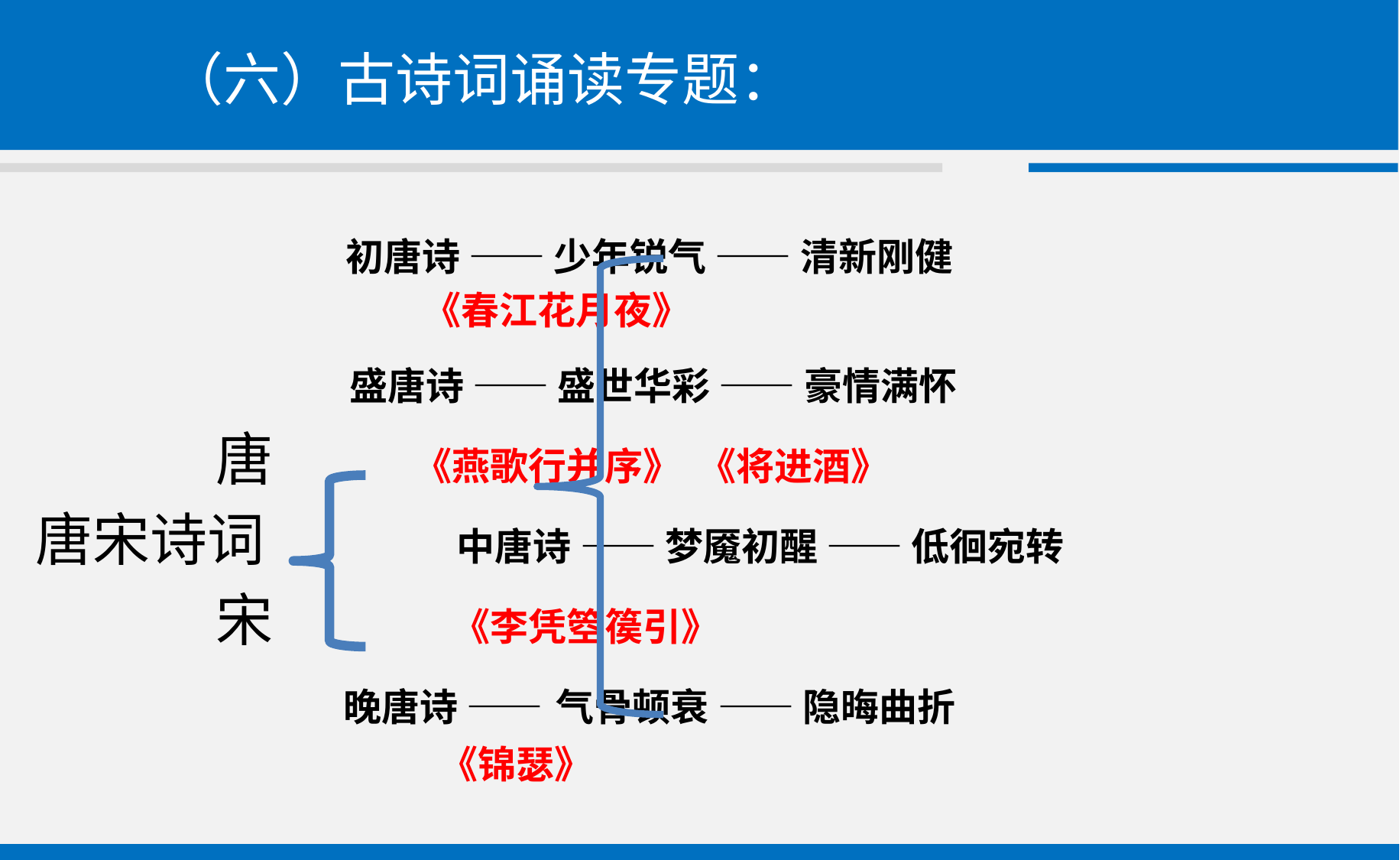

# （六）古诗词诵读专题：

                                   初唐诗 —— 少年锐气 —— 清新刚健
                                            《春江花月夜》
                               盛唐诗 —— 盛世华彩 —— 豪情满怀
             唐           《燕歌行并序》  《将进酒》
唐宋诗词               中唐诗 —— 梦魇初醒 —— 低徊宛转
             宋              《李凭箜篌引》
                       晚唐诗 —— 气骨顿衰 —— 隐晦曲折
                                              《锦瑟》